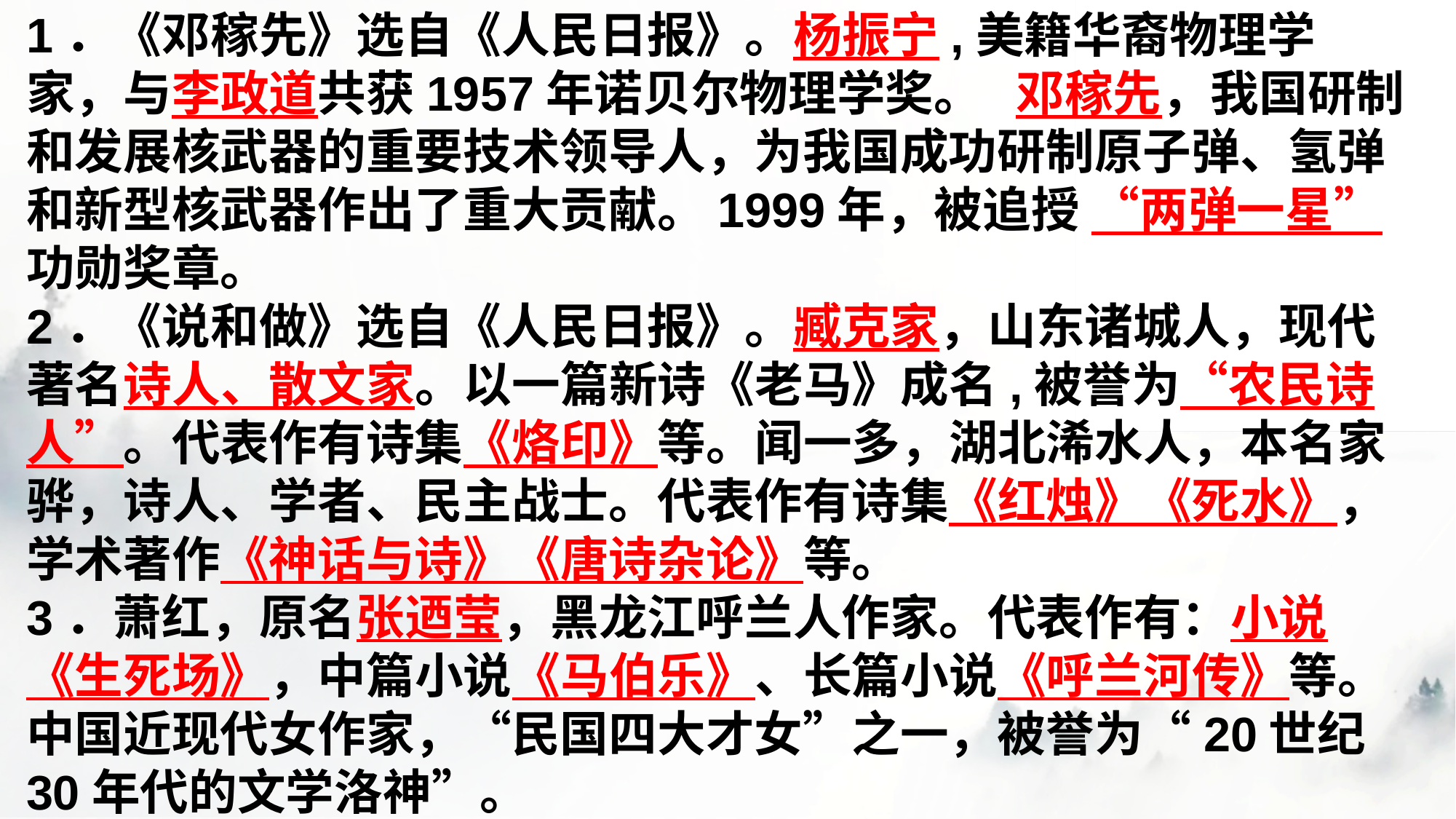

1．《邓稼先》选自《人民日报》。杨振宁,美籍华裔物理学家，与李政道共获1957年诺贝尔物理学奖。   邓稼先，我国研制和发展核武器的重要技术领导人，为我国成功研制原子弹、氢弹和新型核武器作出了重大贡献。1999年，被追授 “两弹一星”功勋奖章。
2．《说和做》选自《人民日报》。臧克家，山东诸城人，现代著名诗人、散文家。以一篇新诗《老马》成名,被誉为“农民诗人”。代表作有诗集《烙印》等。闻一多，湖北浠水人，本名家骅，诗人、学者、民主战士。代表作有诗集《红烛》《死水》，学术著作《神话与诗》《唐诗杂论》等。
3．萧红，原名张迺莹，黑龙江呼兰人作家。代表作有：小说《生死场》，中篇小说《马伯乐》、长篇小说《呼兰河传》等。中国近现代女作家，“民国四大才女”之一，被誉为“20世纪30年代的文学洛神”。